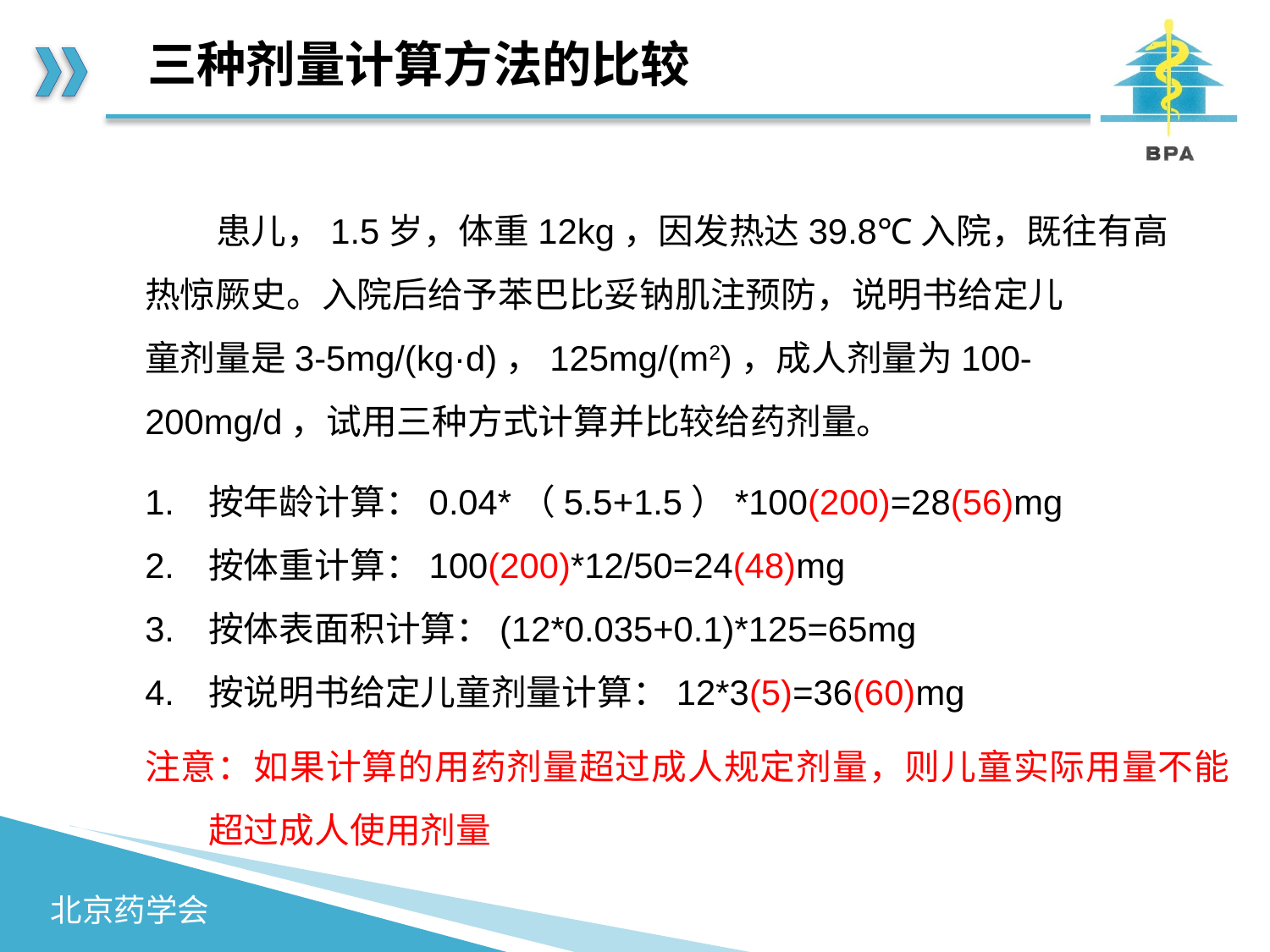

# 三种剂量计算方法的比较
        患儿，1.5岁，体重12kg，因发热达39.8℃入院，既往有高
热惊厥史。入院后给予苯巴比妥钠肌注预防，说明书给定儿
童剂量是3-5mg/(kg·d)，125mg/(m2)，成人剂量为100-
200mg/d，试用三种方式计算并比较给药剂量。
按年龄计算：0.04*（5.5+1.5）*100(200)=28(56)mg
按体重计算：100(200)*12/50=24(48)mg
按体表面积计算：(12*0.035+0.1)*125=65mg
按说明书给定儿童剂量计算：12*3(5)=36(60)mg
注意：如果计算的用药剂量超过成人规定剂量，则儿童实际用量不能超过成人使用剂量